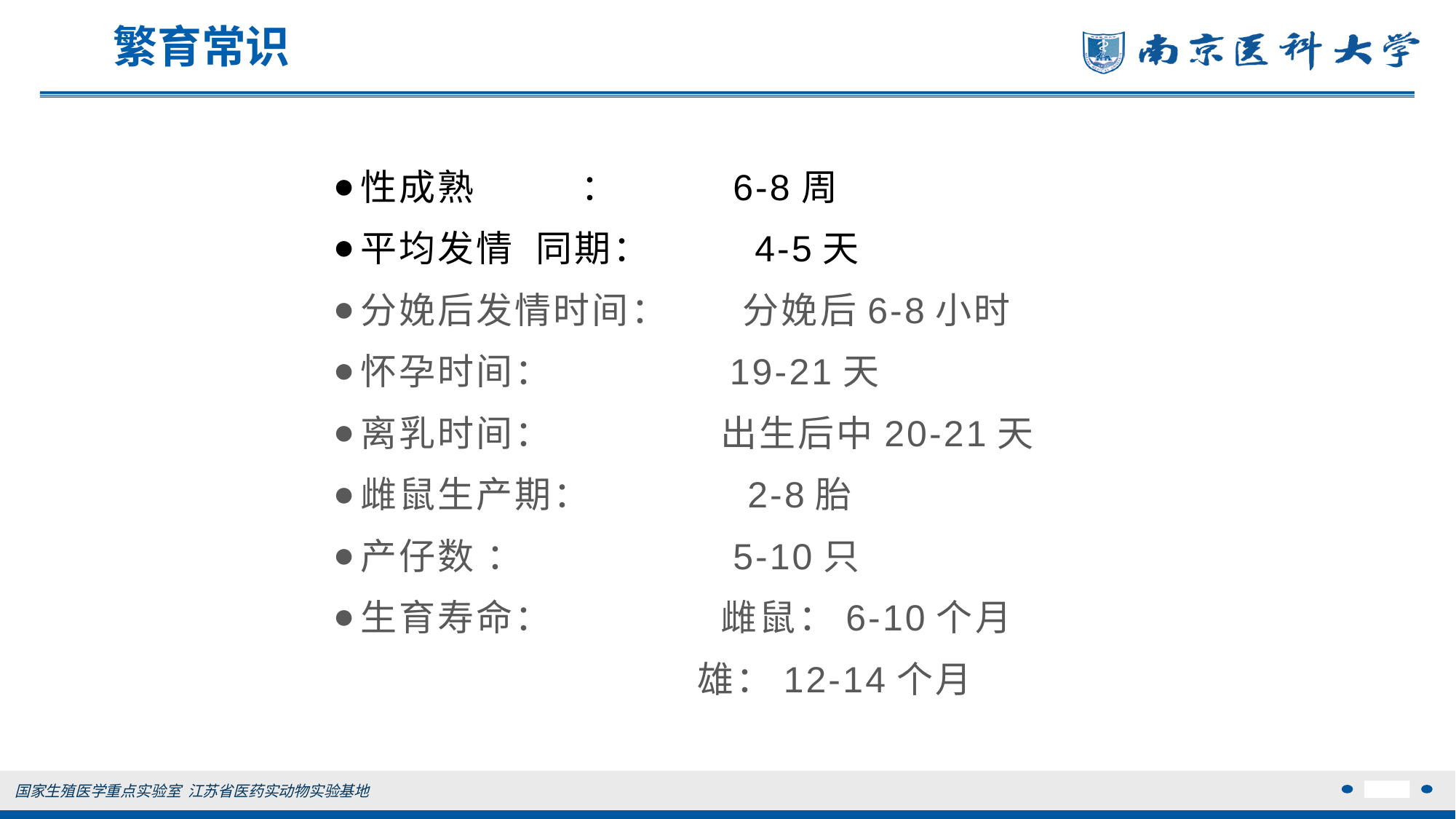

# 繁育常识
性成熟          ：          6-8周
平均发情  同期：         4-5天
分娩后发情时间：       分娩后6-8小时
怀孕时间：                19-21天
离乳时间：                出生后中20-21天
雌鼠生产期：              2-8胎
产仔数 ：                   5-10只
生育寿命：                雌鼠：6-10个月
                                  雄：12-14个月